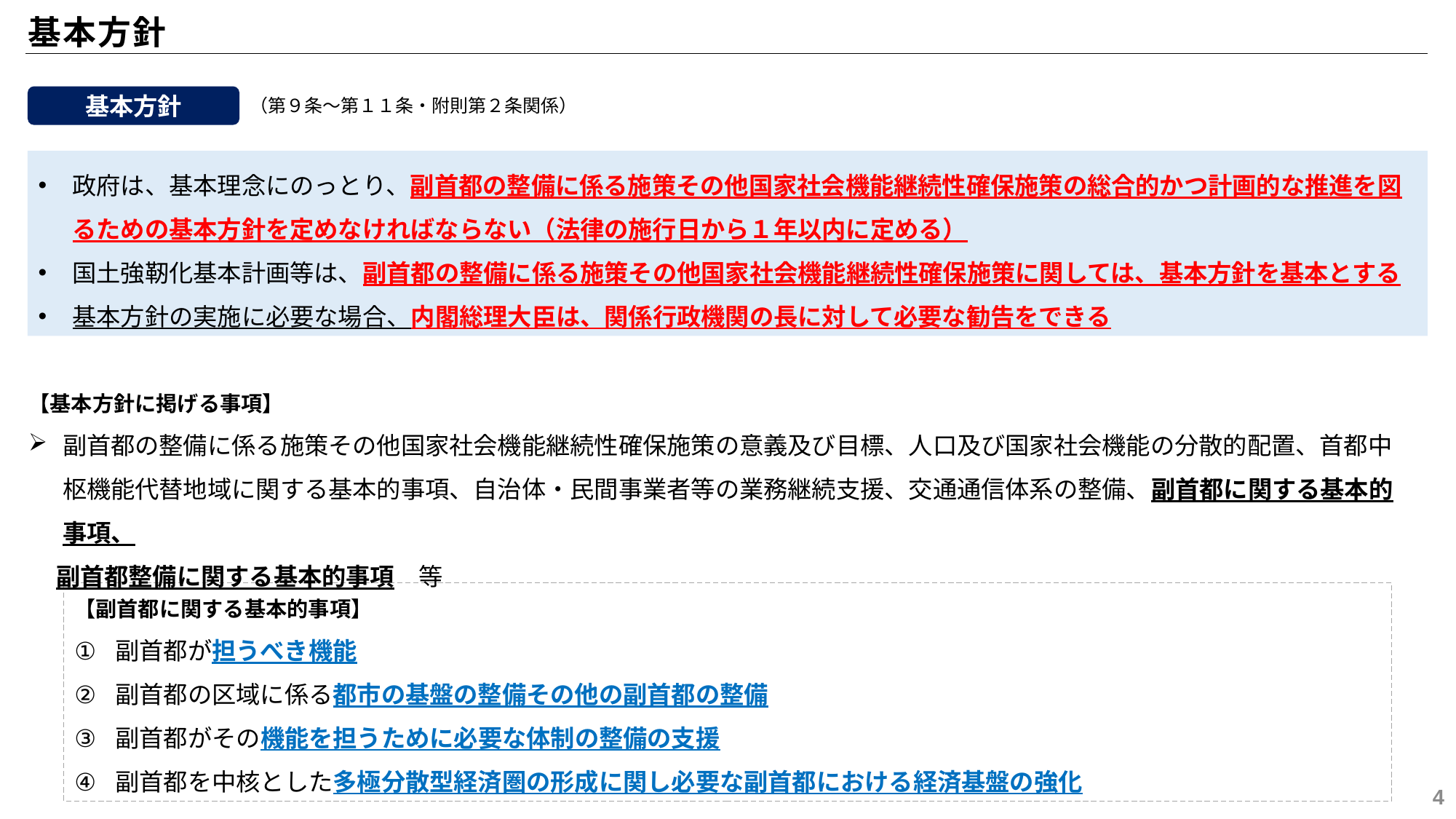

基本方針
基本方針
（第９条～第１１条・附則第２条関係）
政府は、基本理念にのっとり、副首都の整備に係る施策その他国家社会機能継続性確保施策の総合的かつ計画的な推進を図るための基本方針を定めなければならない（法律の施行日から１年以内に定める）
国土強靭化基本計画等は、副首都の整備に係る施策その他国家社会機能継続性確保施策に関しては、基本方針を基本とする
基本方針の実施に必要な場合、内閣総理大臣は、関係行政機関の長に対して必要な勧告をできる
【基本方針に掲げる事項】
副首都の整備に係る施策その他国家社会機能継続性確保施策の意義及び目標、人口及び国家社会機能の分散的配置、首都中枢機能代替地域に関する基本的事項、自治体・民間事業者等の業務継続支援、交通通信体系の整備、副首都に関する基本的事項、
    副首都整備に関する基本的事項　等
【副首都に関する基本的事項】
副首都が担うべき機能
副首都の区域に係る都市の基盤の整備その他の副首都の整備
副首都がその機能を担うために必要な体制の整備の支援
副首都を中核とした多極分散型経済圏の形成に関し必要な副首都における経済基盤の強化
4